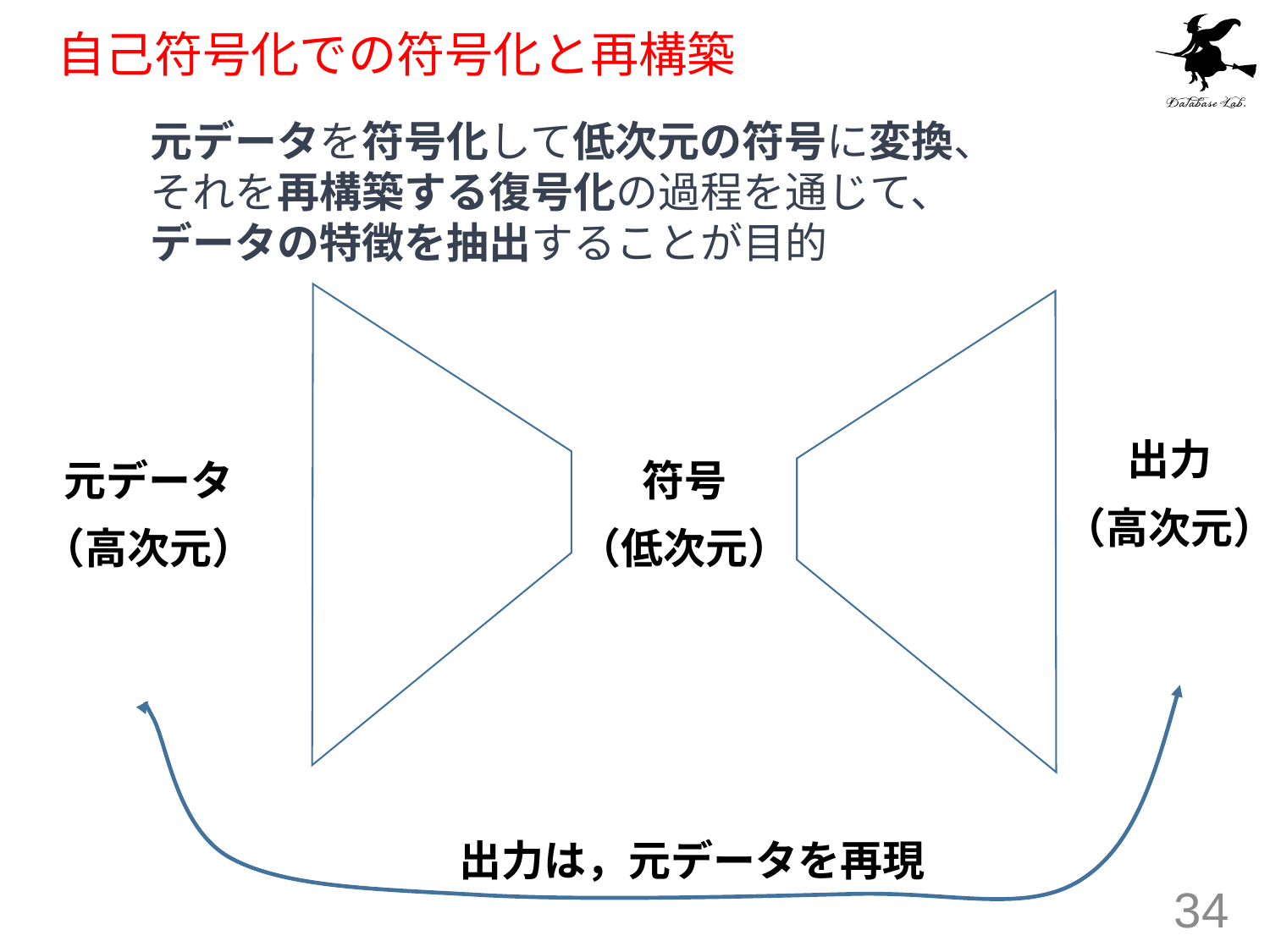

# 自己符号化での符号化と再構築
元データを符号化して低次元の符号に変換、
それを再構築する復号化の過程を通じて、
データの特徴を抽出することが目的

出力
（高次元）
符号
（低次元）
元データ
（高次元）

出力は，元データを再現
34